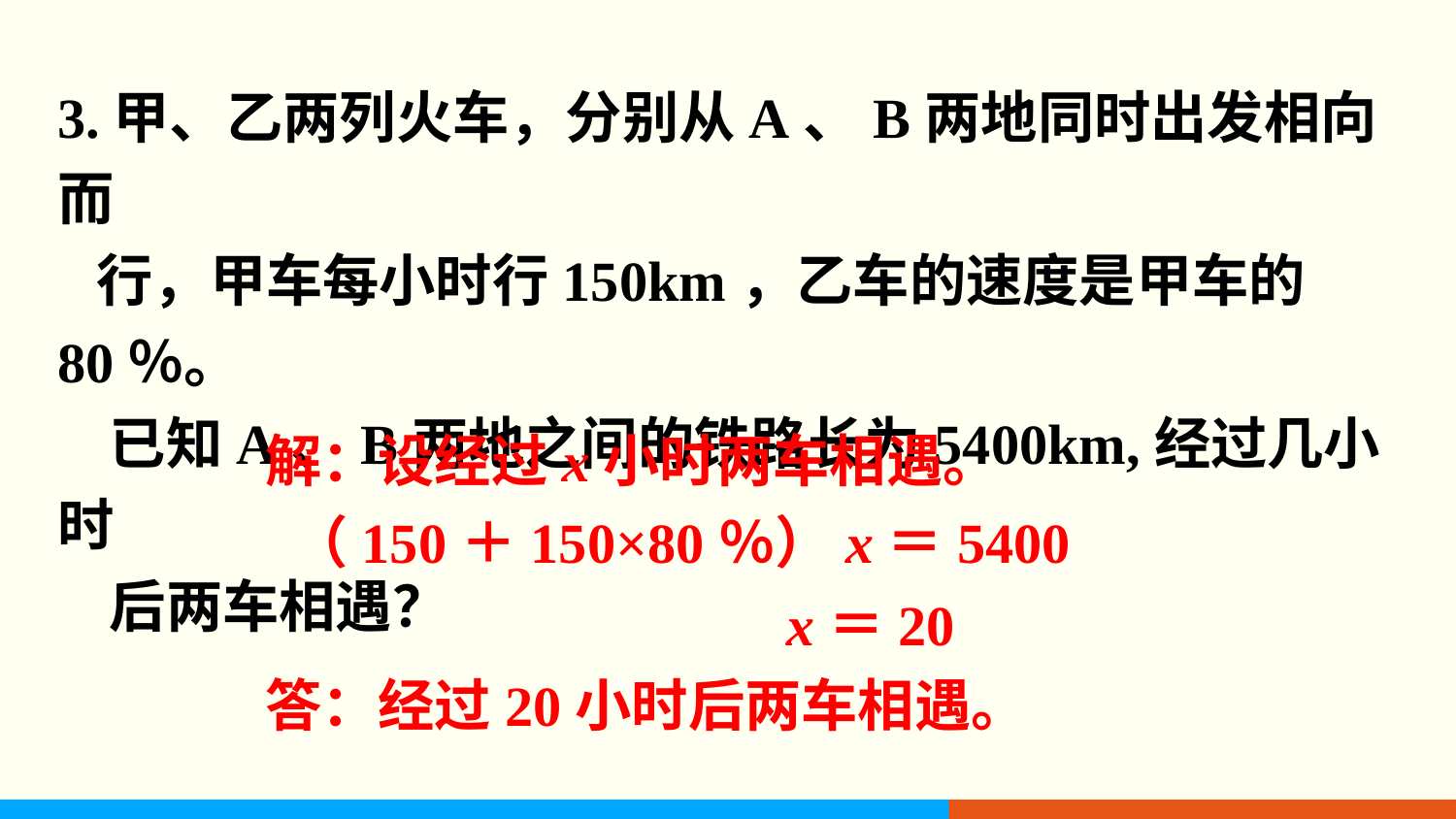

3.甲、乙两列火车，分别从A、B两地同时出发相向而
  行，甲车每小时行150km，乙车的速度是甲车的80％。
   已知A、B两地之间的铁路长为5400km,经过几小时
   后两车相遇？
解：设经过x小时两车相遇。
 （150＋150×80％）x＝5400
                                     x＝20
答：经过20小时后两车相遇。